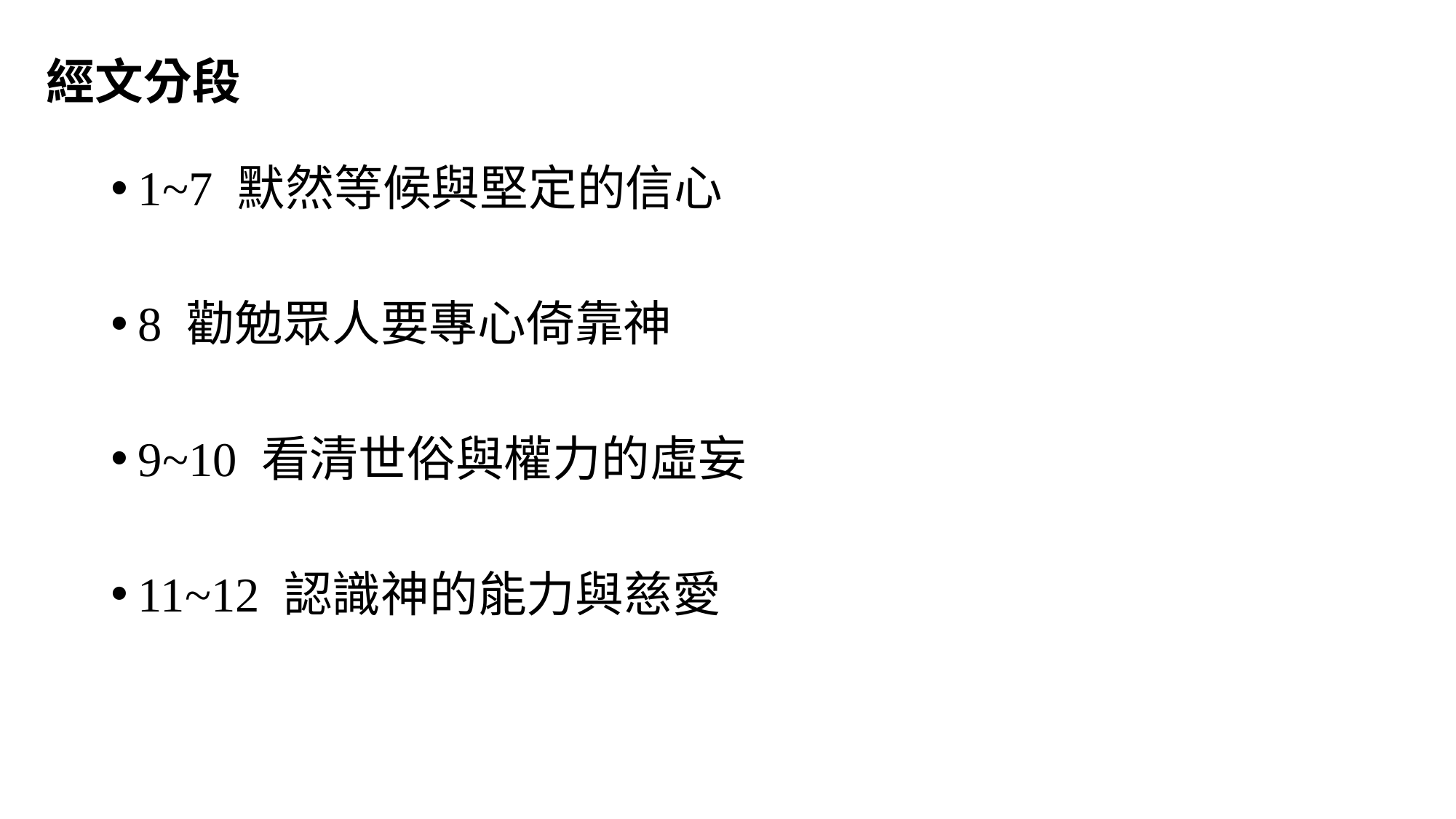

經文分段

1~7 默然等候與堅定的信心

8 勸勉眾人要專心倚靠神

9~10 看清世俗與權力的虛妄

11~12 認識神的能力與慈愛